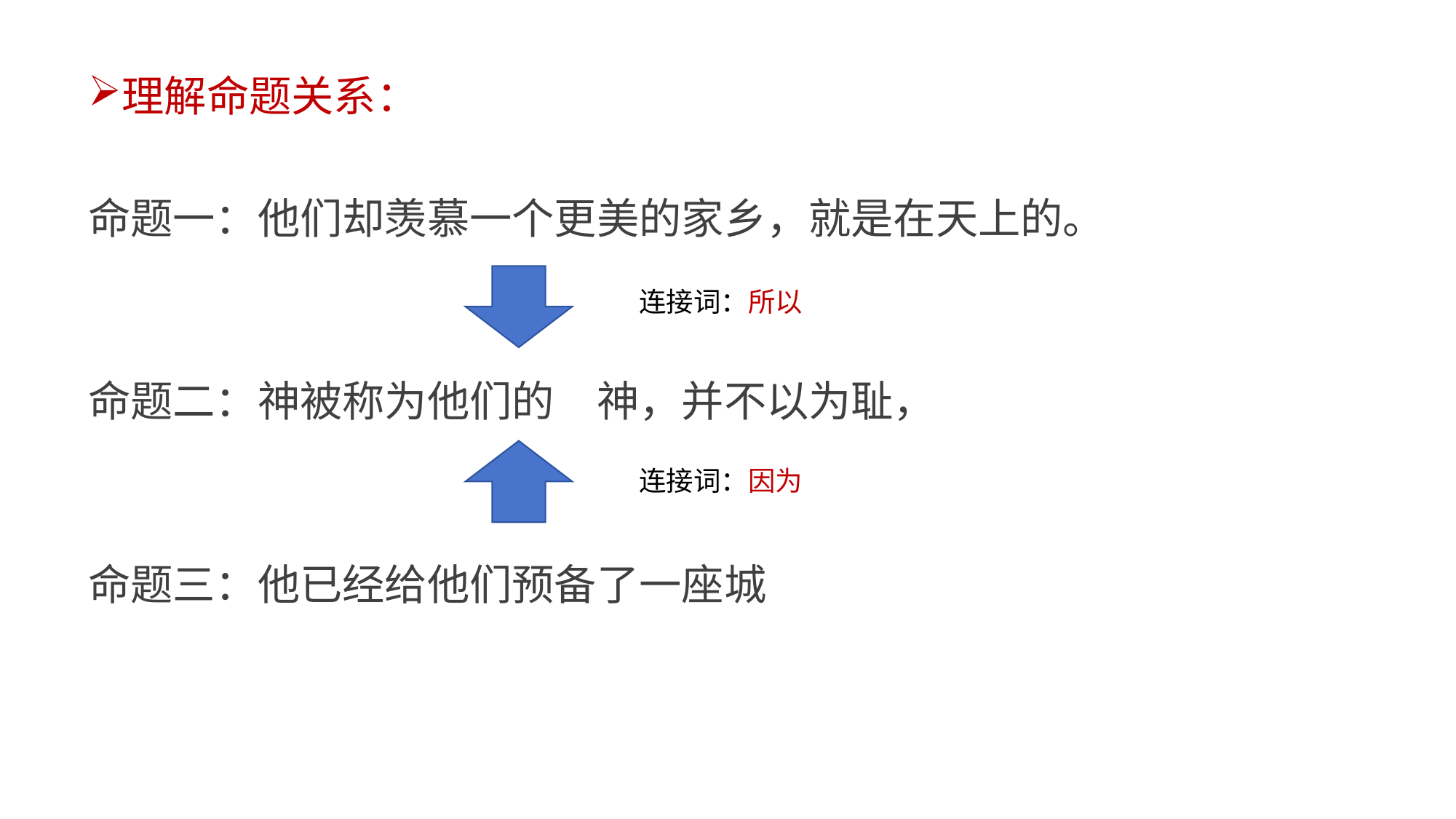

理解命题关系：

命题一：他们却羡慕一个更美的家乡，就是在天上的。

命题二：神被称为他们的　神，并不以为耻，

命题三：他已经给他们预备了一座城

连接词：所以

连接词：因为